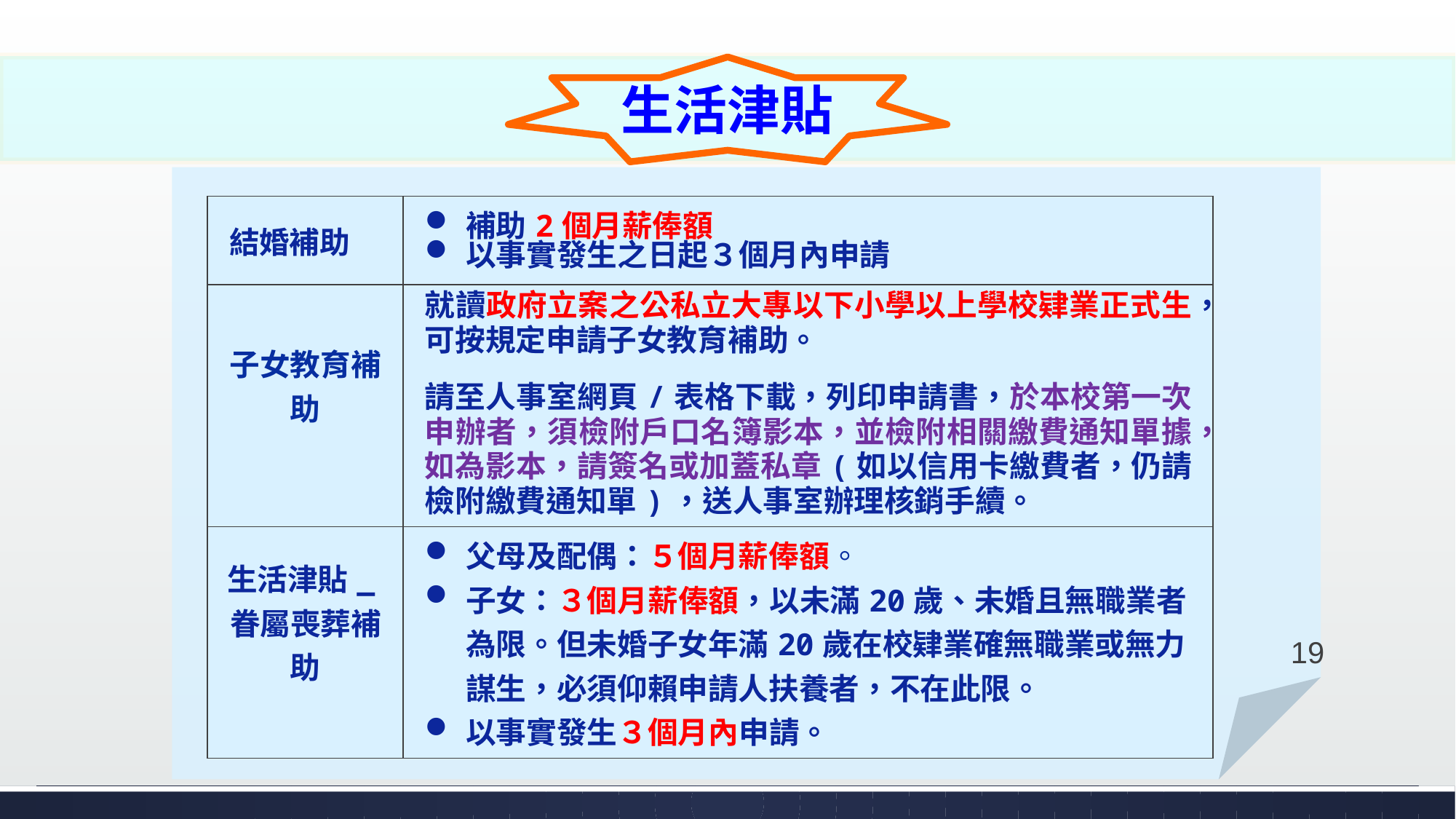

生活津貼

| 結婚補助 | 補助2個月薪俸額 以事實發生之日起３個月內申請 |
| --- | --- |
| 子女教育補助 | 就讀政府立案之公私立大專以下小學以上學校肄業正式生，可按規定申請子女教育補助。 請至人事室網頁/表格下載，列印申請書，於本校第一次申辦者，須檢附戶口名簿影本，並檢附相關繳費通知單據，如為影本，請簽名或加蓋私章(如以信用卡繳費者，仍請檢附繳費通知單)，送人事室辦理核銷手續。 |
| 生活津貼\_眷屬喪葬補助 | 父母及配偶：５個月薪俸額。 子女：３個月薪俸額，以未滿20歲、未婚且無職業者為限。但未婚子女年滿20歲在校肄業確無職業或無力謀生，必須仰賴申請人扶養者，不在此限。 以事實發生３個月內申請。 |

#
19